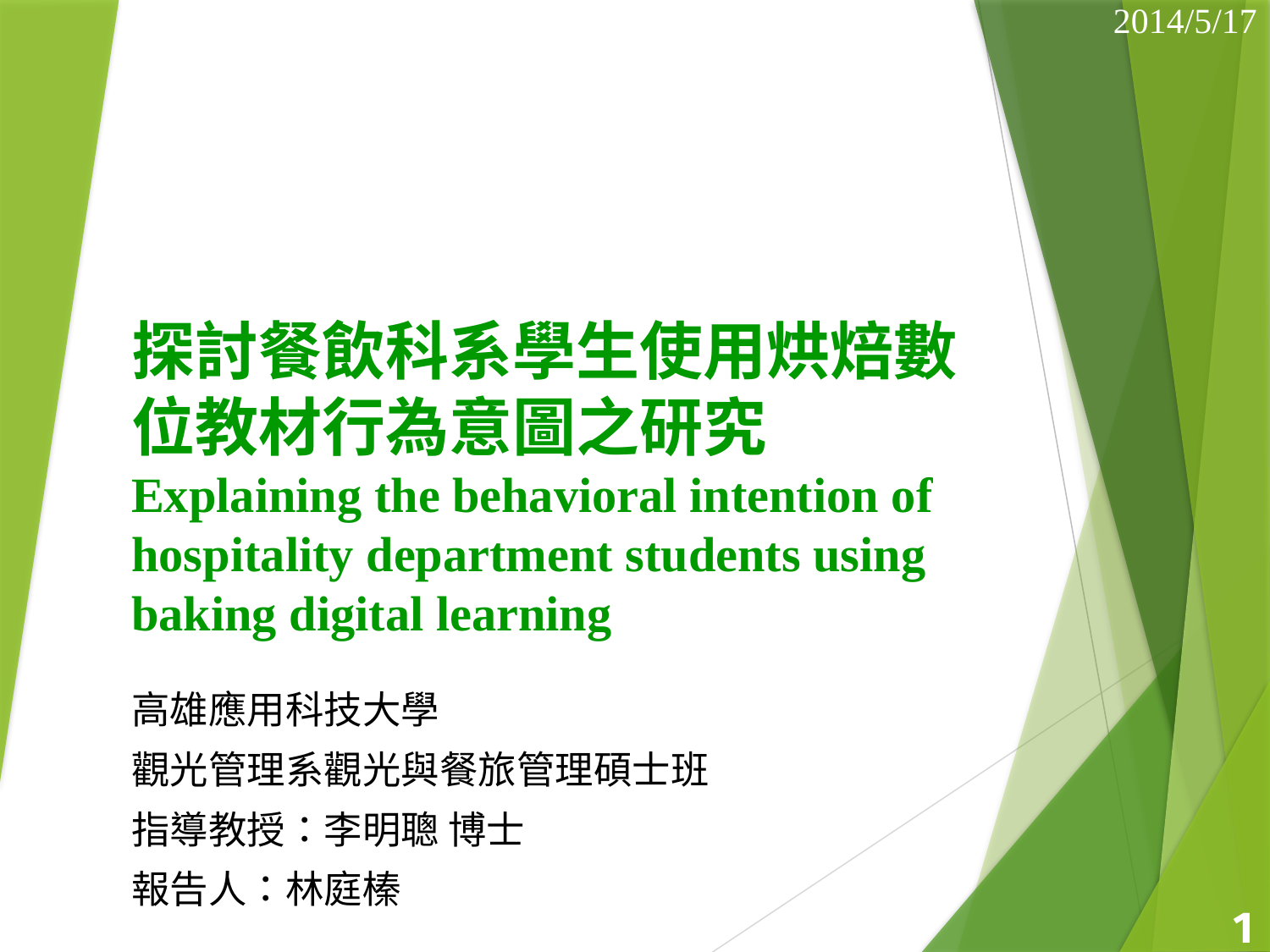

2014/5/17
# 探討餐飲科系學生使用烘焙數位教材行為意圖之研究 Explaining the behavioral intention of hospitality department students using baking digital learning
高雄應用科技大學
觀光管理系觀光與餐旅管理碩士班
指導教授：李明聰 博士
報告人：林庭榛
1